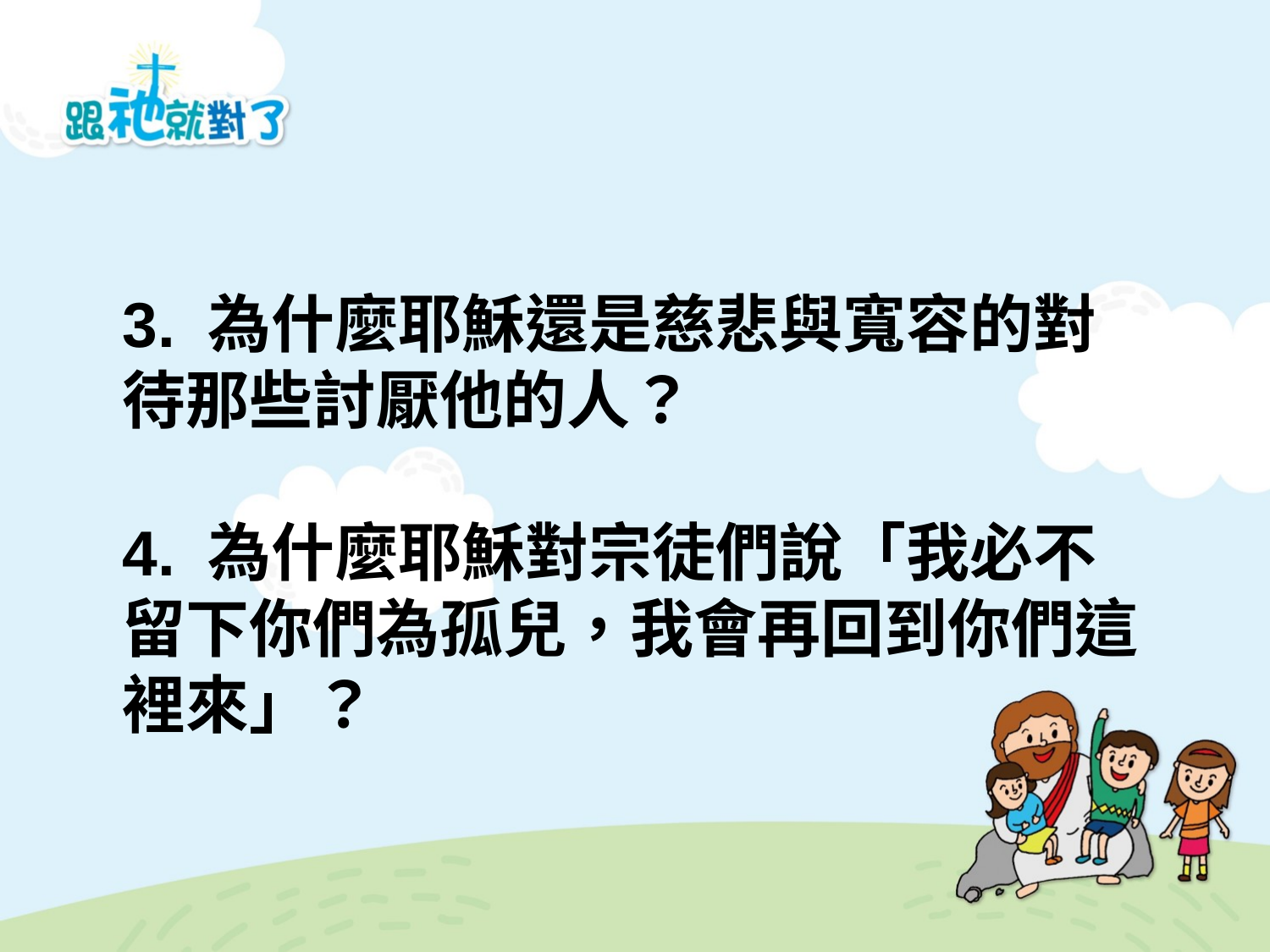

3. 為什麼耶穌還是慈悲與寬容的對待那些討厭他的人？

4. 為什麼耶穌對宗徒們說「我必不留下你們為孤兒，我會再回到你們這裡來」？